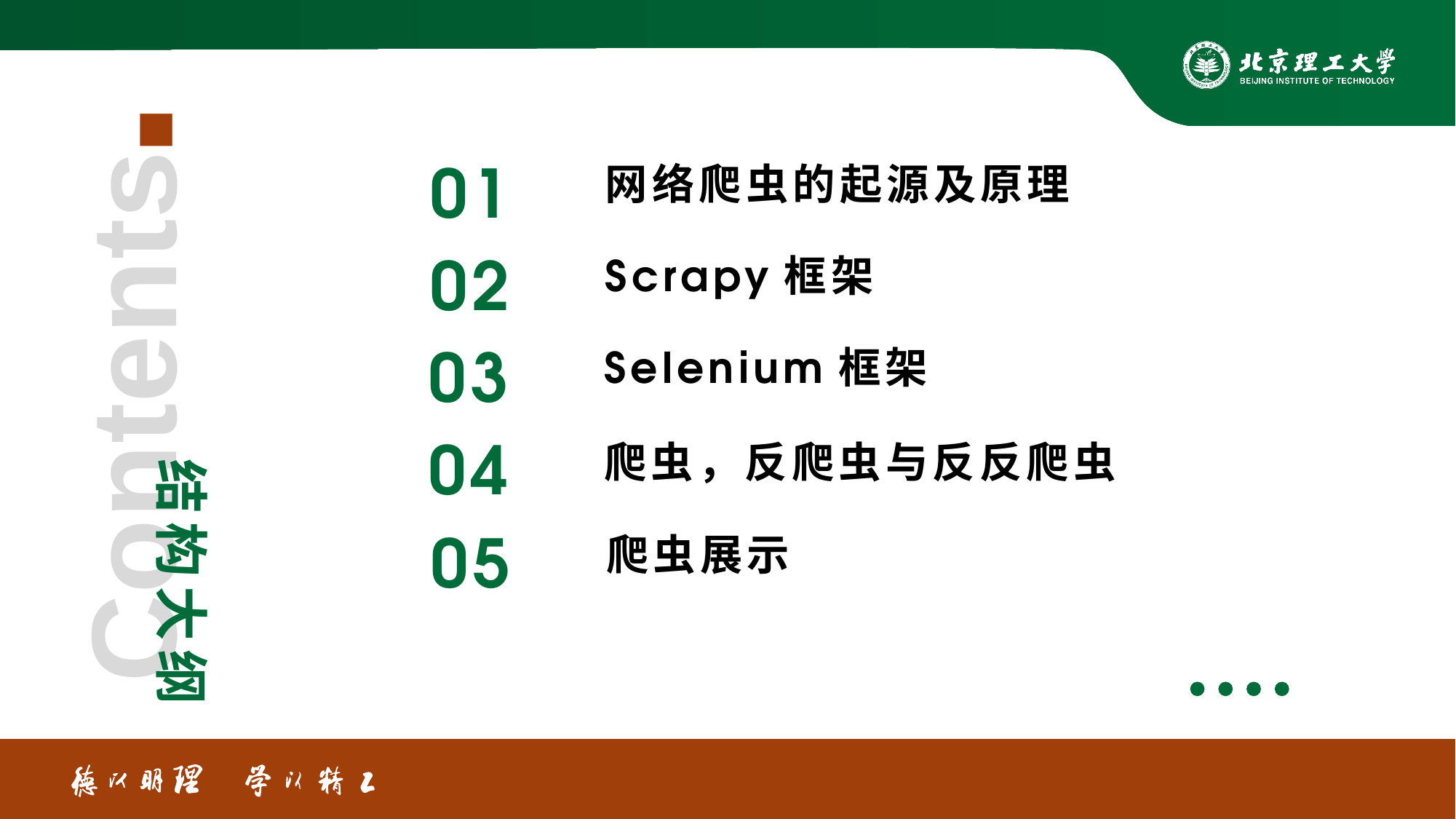

01
网络爬虫的起源及原理
02
Scrapy框架
03
Selenium框架
04
爬虫，反爬虫与反反爬虫
05
爬虫展示